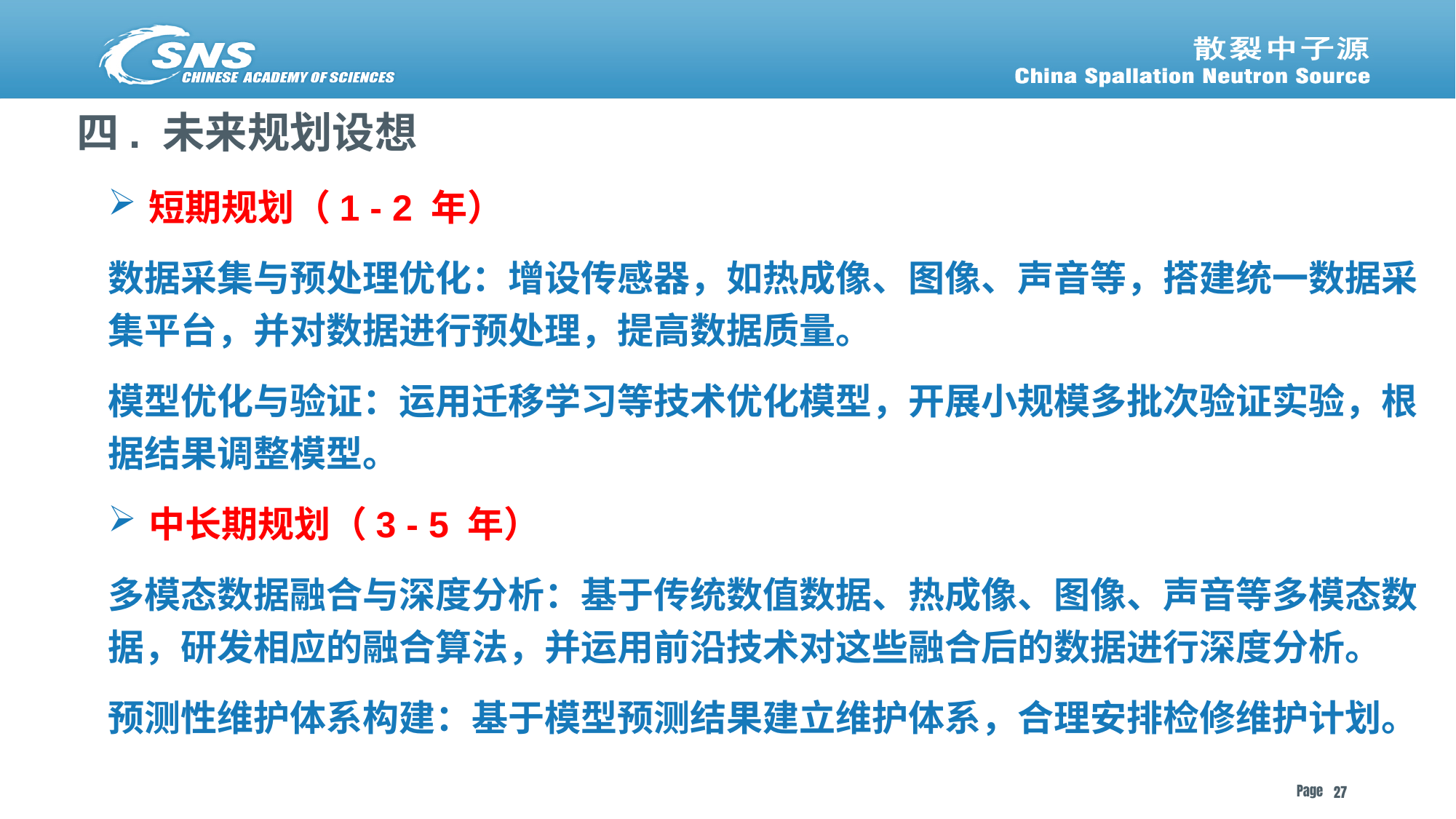

四. 未来规划设想
短期规划（1 - 2 年）
数据采集与预处理优化：增设传感器，如热成像、图像、声音等，搭建统一数据采集平台，并对数据进行预处理，提高数据质量。
模型优化与验证：运用迁移学习等技术优化模型，开展小规模多批次验证实验，根据结果调整模型。
中长期规划（3 - 5 年）
多模态数据融合与深度分析：基于传统数值数据、热成像、图像、声音等多模态数据，研发相应的融合算法，并运用前沿技术对这些融合后的数据进行深度分析。
预测性维护体系构建：基于模型预测结果建立维护体系，合理安排检修维护计划。

27